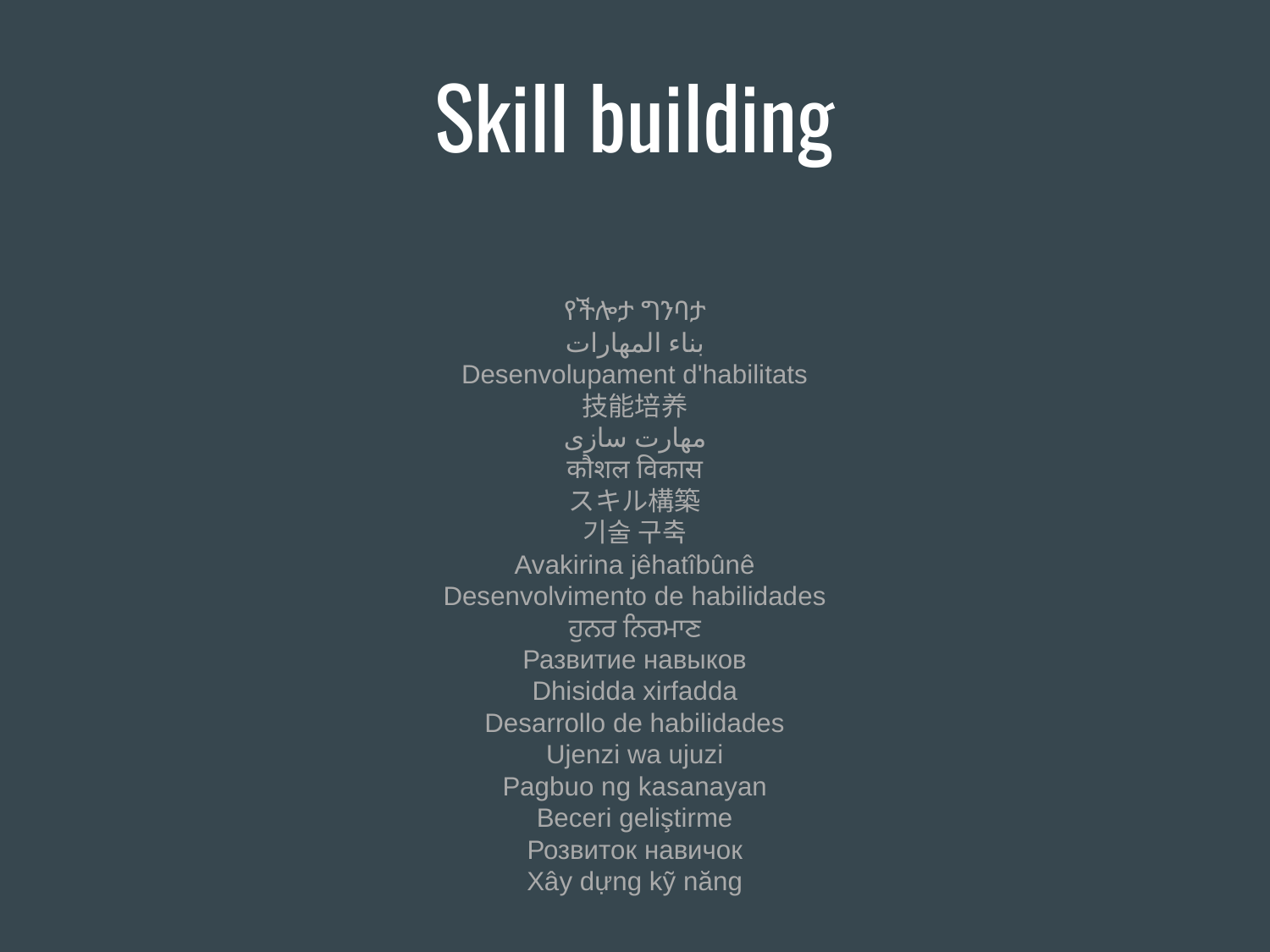

Skill building
የችሎታ ግንባታ
بناء المهارات
Desenvolupament d'habilitats
技能培养
مهارت سازی
कौशल विकास
スキル構築
기술 구축
Avakirina jêhatîbûnê
Desenvolvimento de habilidades
ਹੁਨਰ ਨਿਰਮਾਣ
Развитие навыков
Dhisidda xirfadda
Desarrollo de habilidades
Ujenzi wa ujuzi
Pagbuo ng kasanayan
Beceri geliştirme
Розвиток навичок
Xây dựng kỹ năng